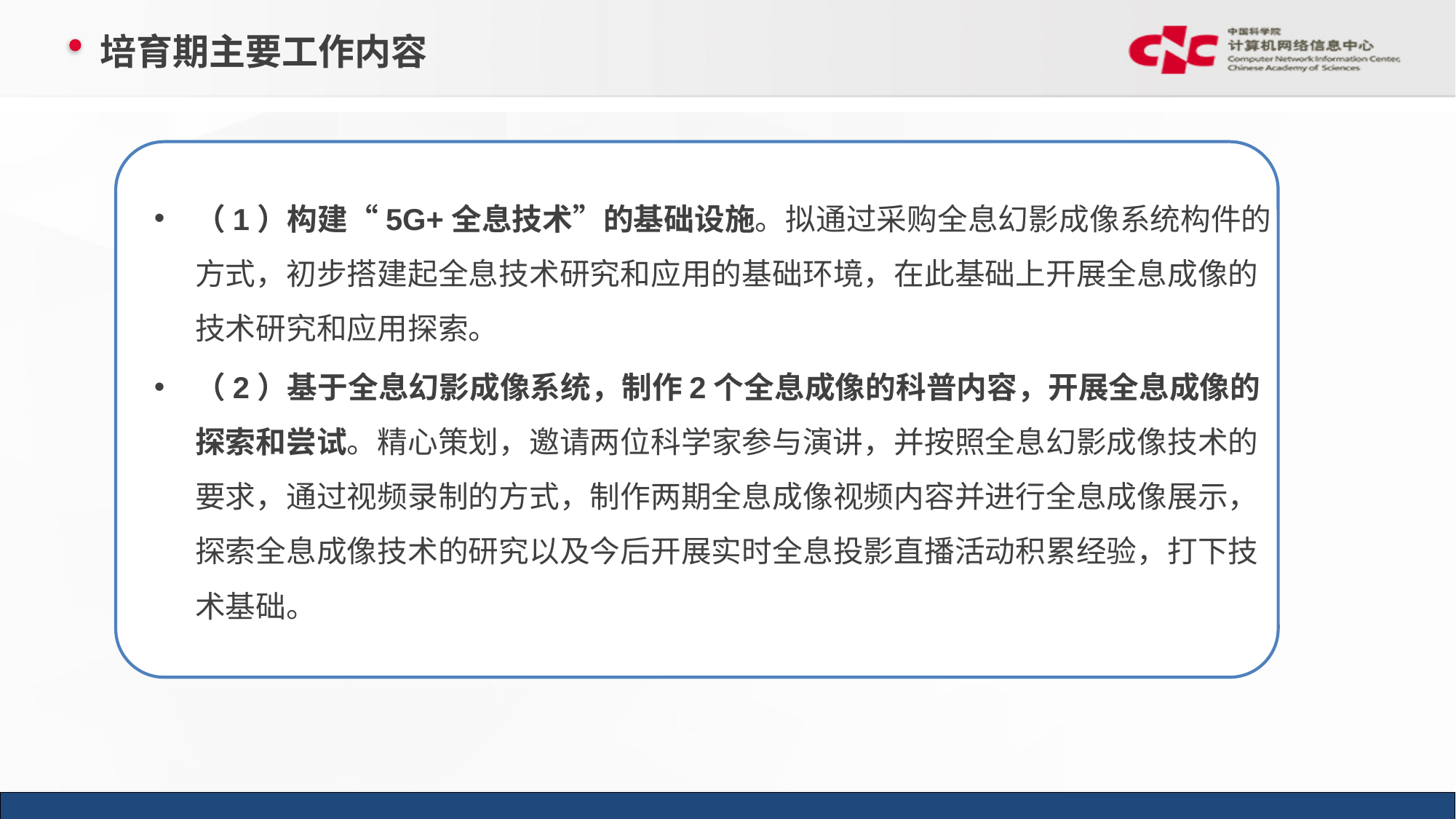

# 培育期主要工作内容

（1）构建“5G+全息技术”的基础设施。拟通过采购全息幻影成像系统构件的方式，初步搭建起全息技术研究和应用的基础环境，在此基础上开展全息成像的技术研究和应用探索。
（2）基于全息幻影成像系统，制作2个全息成像的科普内容，开展全息成像的探索和尝试。精心策划，邀请两位科学家参与演讲，并按照全息幻影成像技术的要求，通过视频录制的方式，制作两期全息成像视频内容并进行全息成像展示，探索全息成像技术的研究以及今后开展实时全息投影直播活动积累经验，打下技术基础。